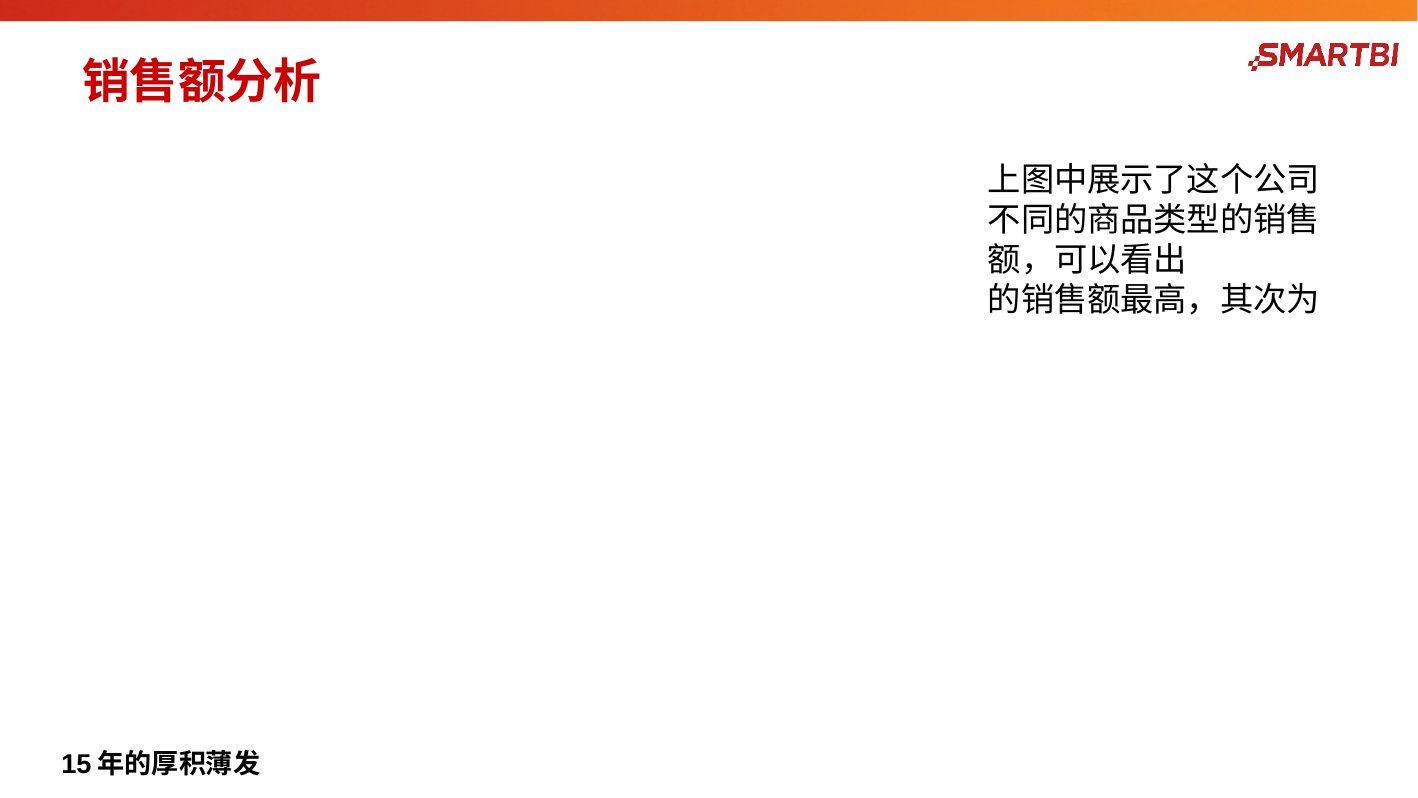

# 销售额分析
上图中展示了这个公司不同的商品类型的销售额，可以看出             的销售额最高，其次为